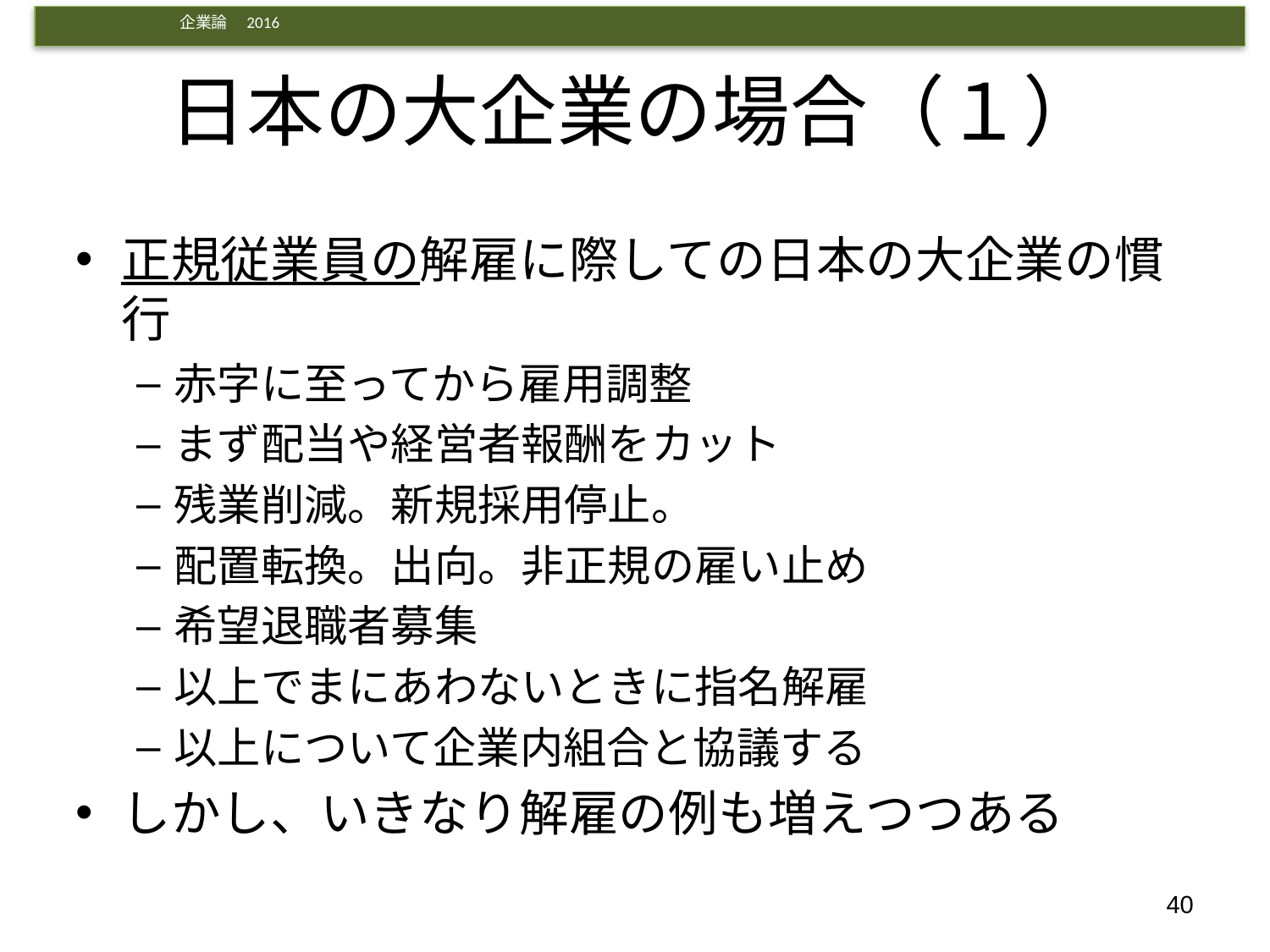

# 日本の大企業の場合（１）
正規従業員の解雇に際しての日本の大企業の慣行
赤字に至ってから雇用調整
まず配当や経営者報酬をカット
残業削減。新規採用停止。
配置転換。出向。非正規の雇い止め
希望退職者募集
以上でまにあわないときに指名解雇
以上について企業内組合と協議する
しかし、いきなり解雇の例も増えつつある
40